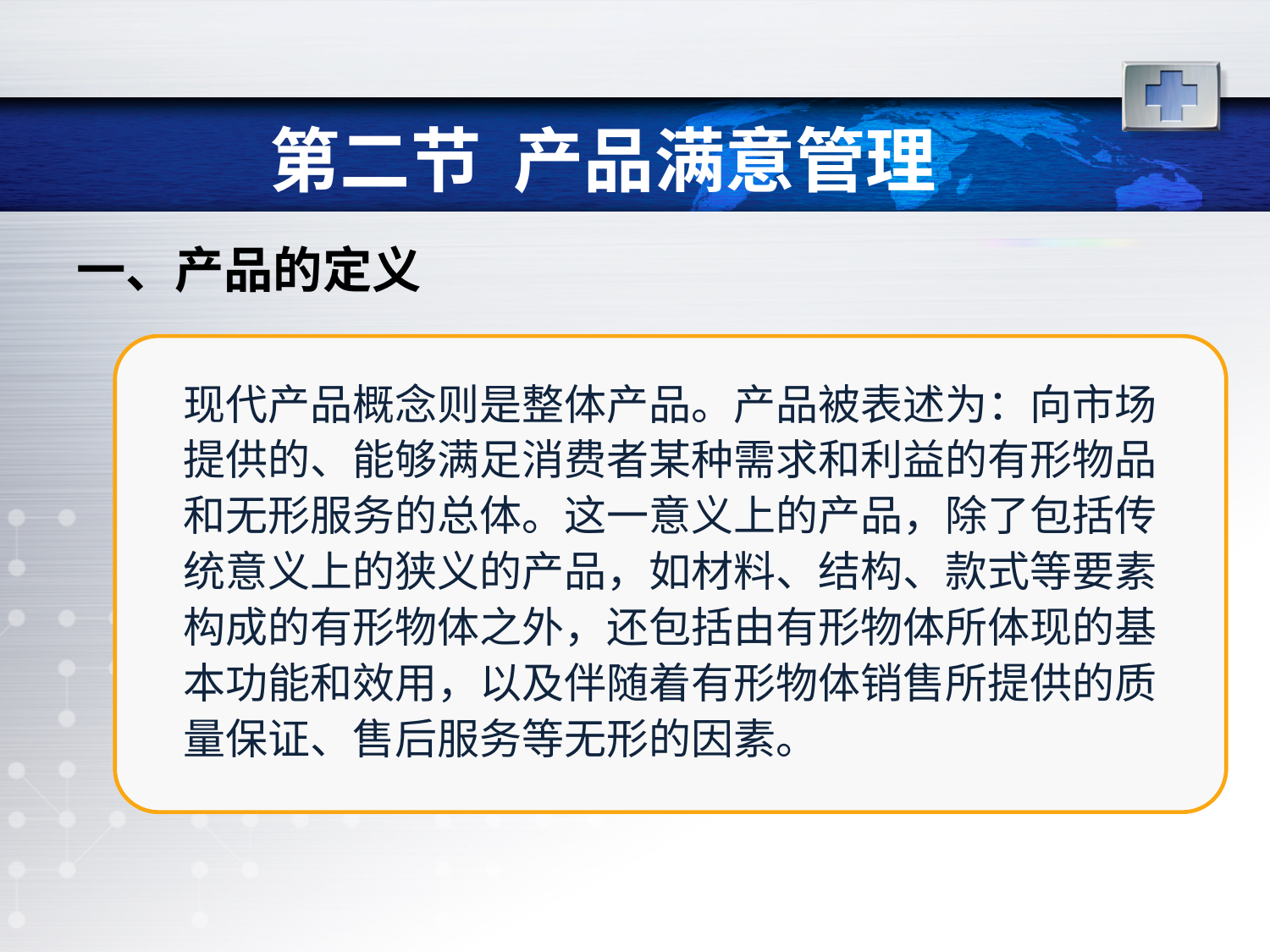

# 第二节  产品满意管理
一、产品的定义

现代产品概念则是整体产品。产品被表述为：向市场提供的、能够满足消费者某种需求和利益的有形物品和无形服务的总体。这一意义上的产品，除了包括传统意义上的狭义的产品，如材料、结构、款式等要素构成的有形物体之外，还包括由有形物体所体现的基本功能和效用，以及伴随着有形物体销售所提供的质量保证、售后服务等无形的因素。